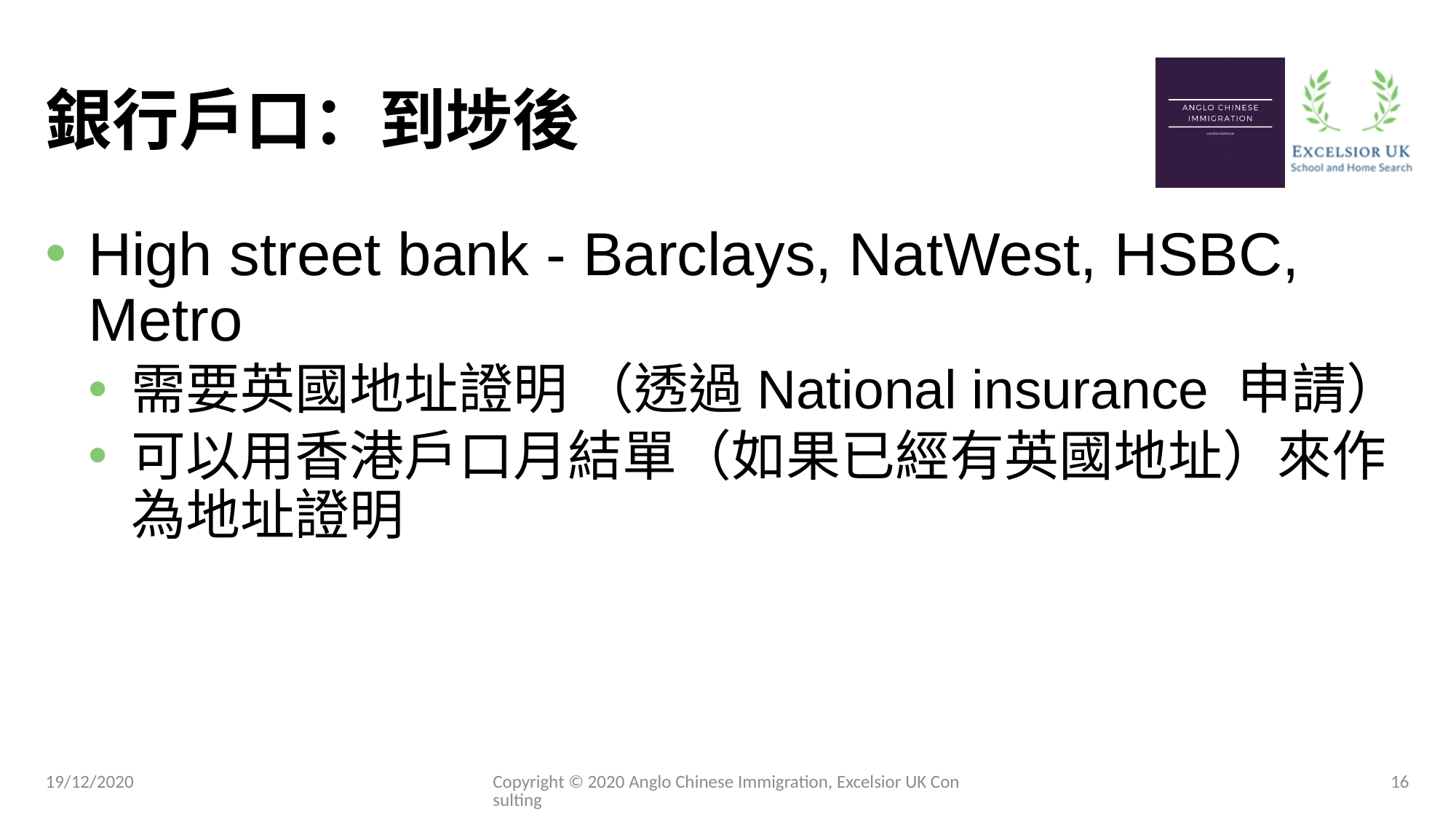

# 銀行戶口：到埗後
High street bank - Barclays, NatWest, HSBC, Metro
需要英國地址證明 （透過National insurance 申請）
可以用香港戶口月結單（如果已經有英國地址）來作為地址證明
19/12/2020
16
Copyright © 2020 Anglo Chinese Immigration, Excelsior UK Consulting